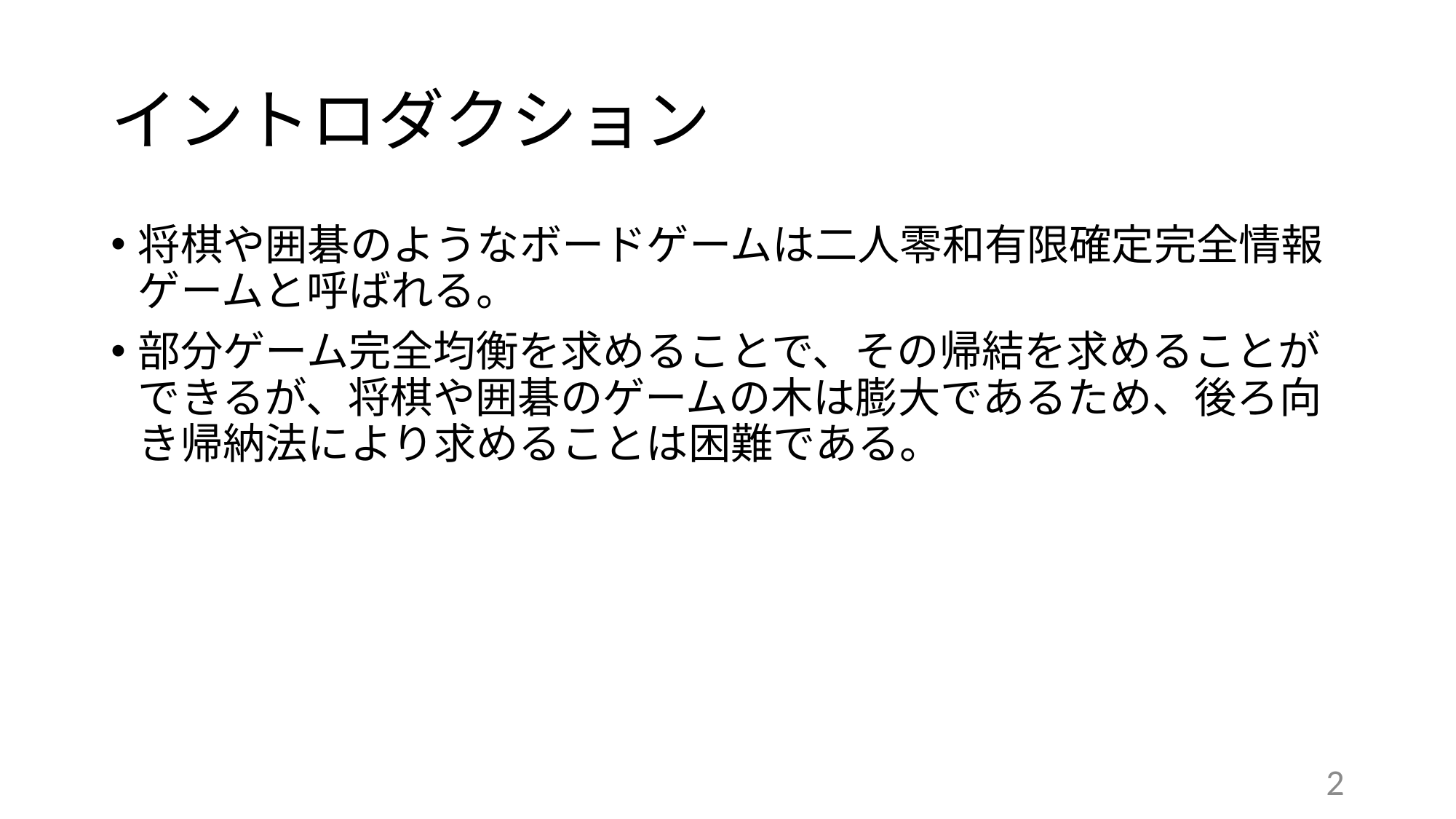

# イントロダクション
将棋や囲碁のようなボードゲームは二人零和有限確定完全情報ゲームと呼ばれる。
部分ゲーム完全均衡を求めることで、その帰結を求めることができるが、将棋や囲碁のゲームの木は膨大であるため、後ろ向き帰納法により求めることは困難である。
2